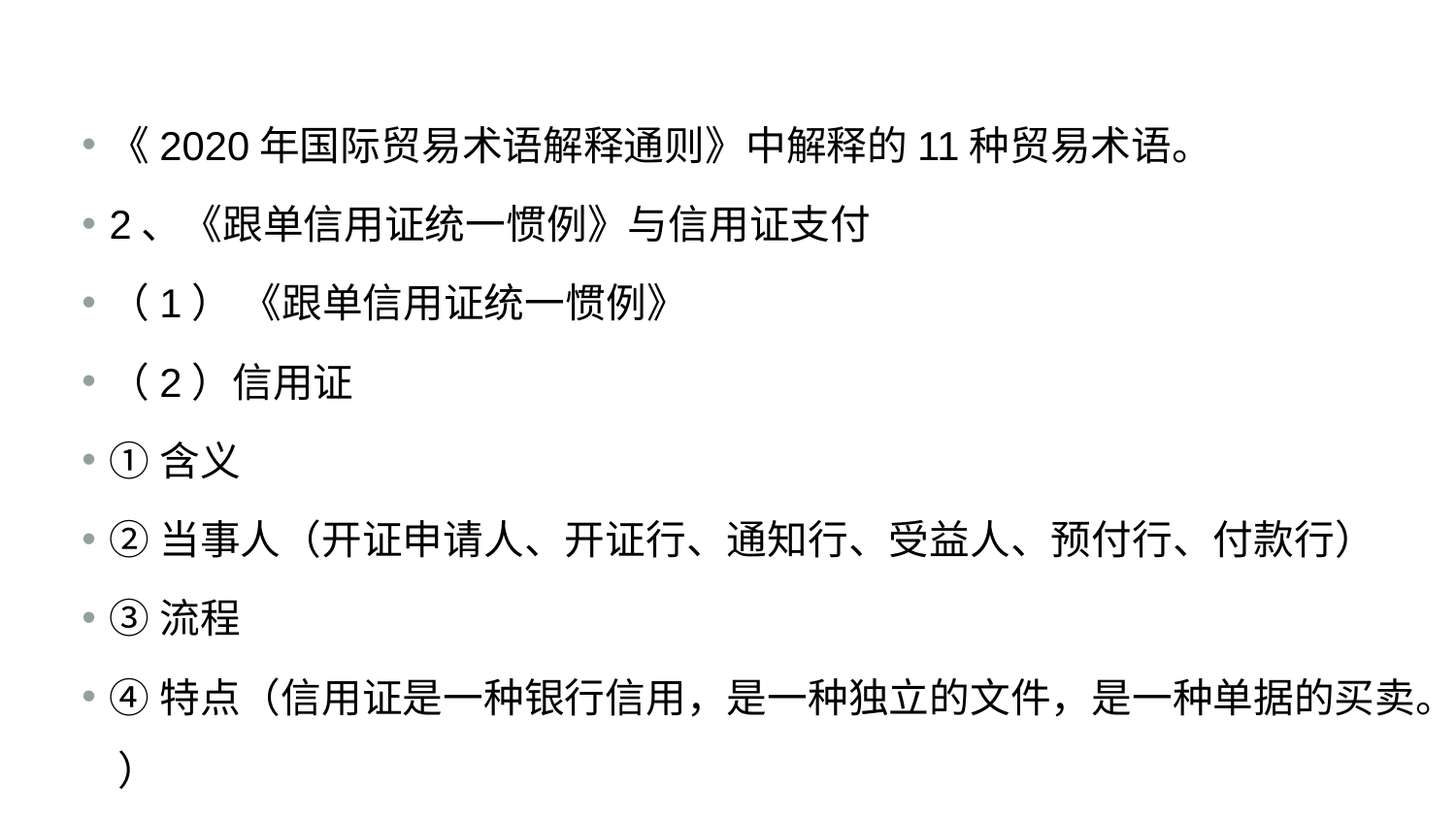

#
《2020年国际贸易术语解释通则》中解释的11种贸易术语。
2、《跟单信用证统一惯例》与信用证支付
（1） 《跟单信用证统一惯例》
（2）信用证
①含义
②当事人（开证申请人、开证行、通知行、受益人、预付行、付款行）
③流程
④特点（信用证是一种银行信用，是一种独立的文件，是一种单据的买卖。 ）